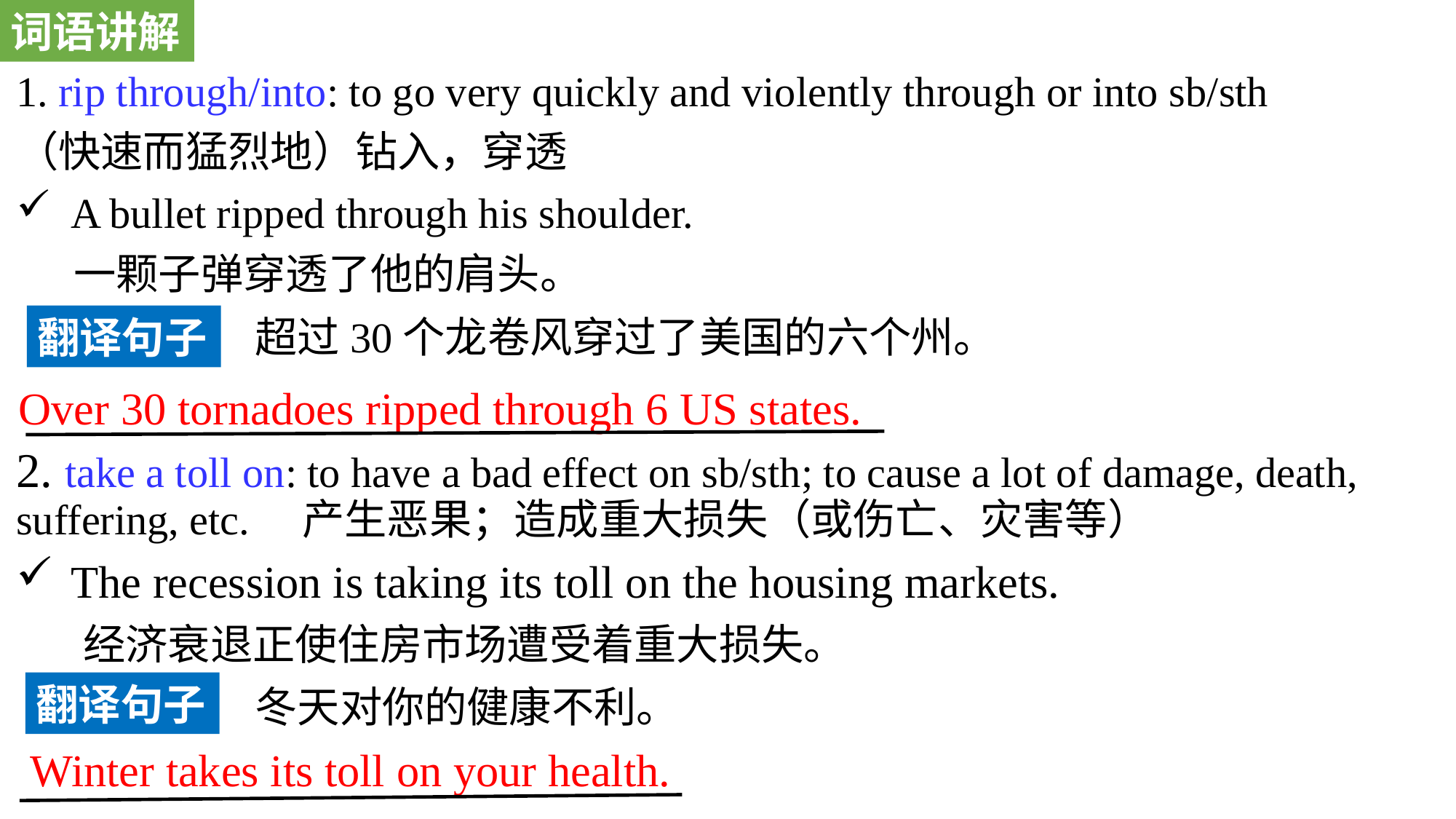

词语讲解
1. rip through/into: to go very quickly and violently through or into sb/sth
（快速而猛烈地）钻入，穿透
A bullet ripped through his shoulder.
     一颗子弹穿透了他的肩头。

2. take a toll on: to have a bad effect on sb/sth; to cause a lot of damage, death, suffering, etc.    产生恶果；造成重大损失（或伤亡、灾害等）
The recession is taking its toll on the housing markets.
      经济衰退正使住房市场遭受着重大损失。

翻译句子
超过30个龙卷风穿过了美国的六个州。
Over 30 tornadoes ripped through 6 US states.
翻译句子
冬天对你的健康不利。
Winter takes its toll on your health.